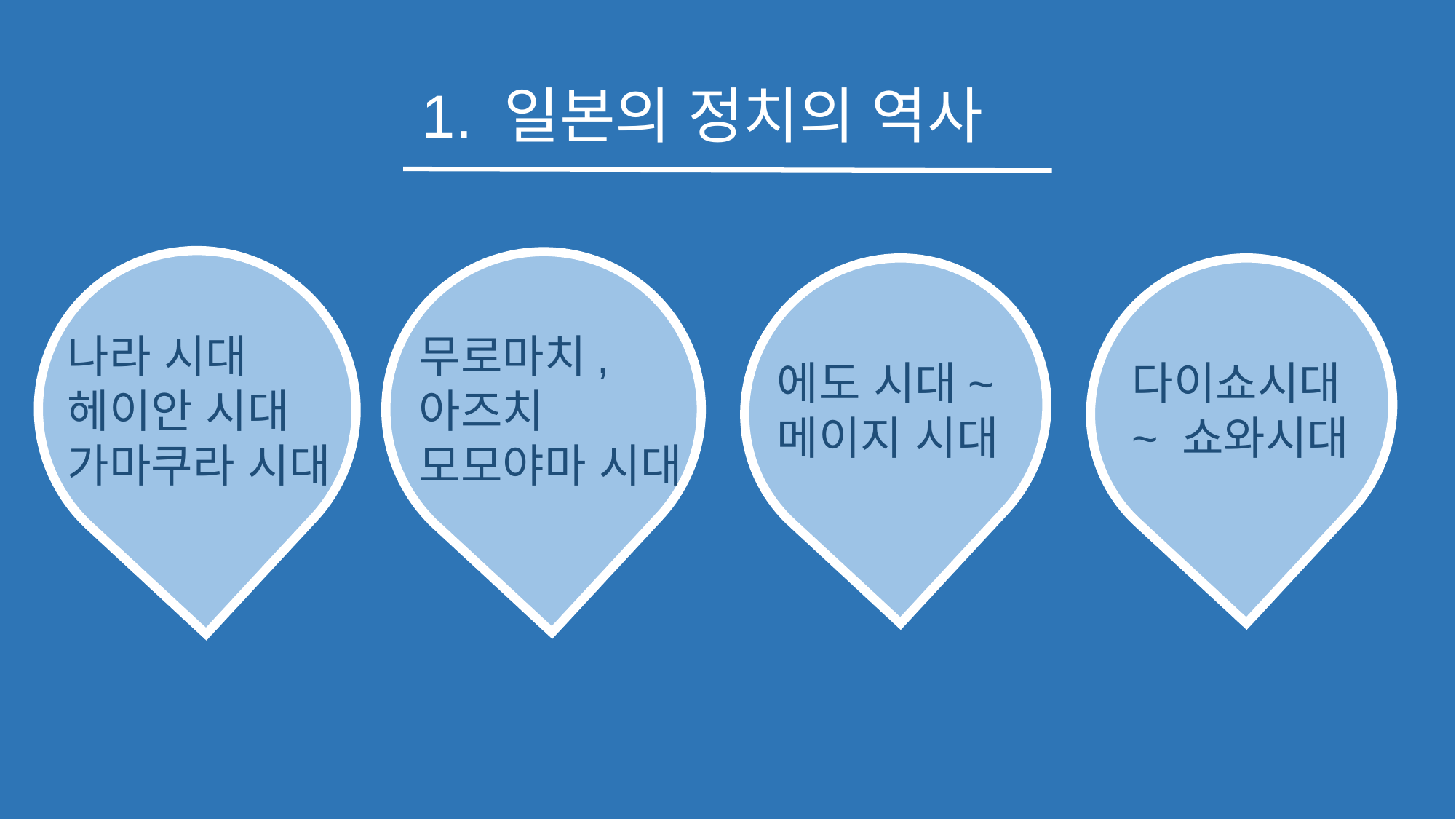

1. 일본의 정치의 역사

무로마치,
아즈치
모모야마 시대
나라 시대
헤이안 시대
가마쿠라 시대
다이쇼시대 ~ 쇼와시대
에도 시대~
메이지 시대